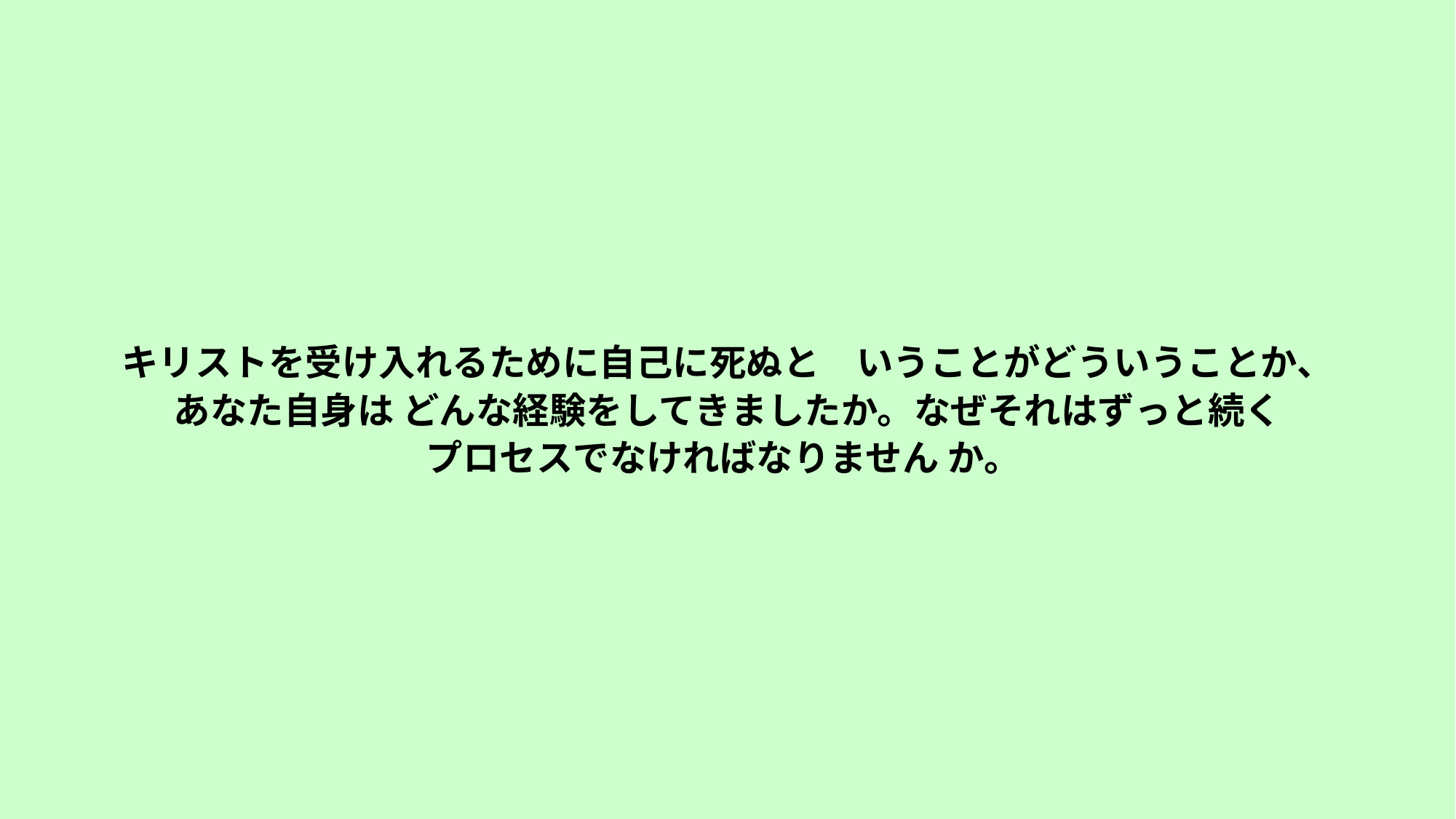

# キリストを受け入れるために自己に死ぬと　いうことがどういうことか、 あなた自身は どんな経験をしてきましたか。なぜそれはずっと続く プロセスでなければなりません か。